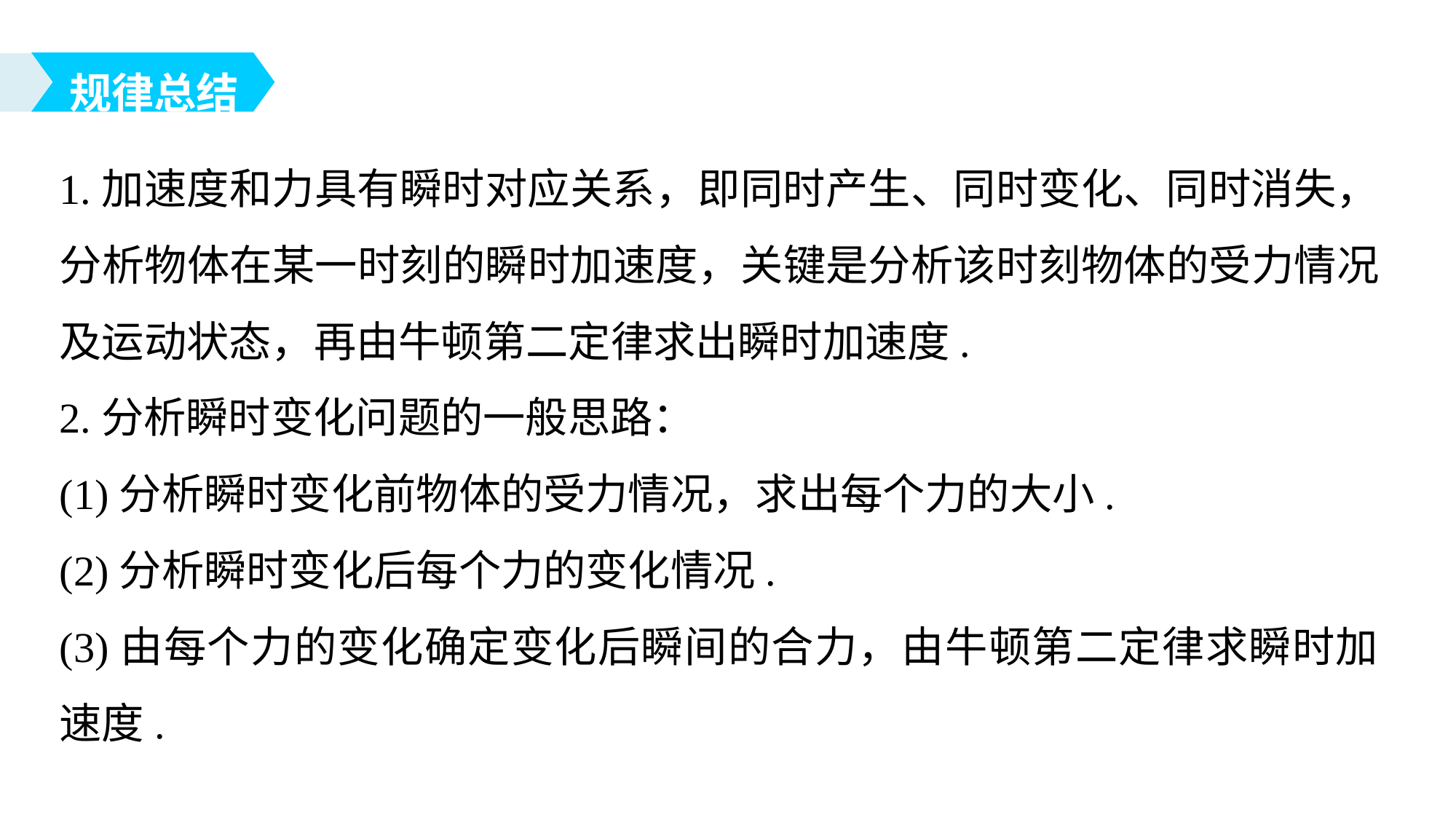

规律总结

1.加速度和力具有瞬时对应关系，即同时产生、同时变化、同时消失，分析物体在某一时刻的瞬时加速度，关键是分析该时刻物体的受力情况及运动状态，再由牛顿第二定律求出瞬时加速度.
2.分析瞬时变化问题的一般思路：
(1)分析瞬时变化前物体的受力情况，求出每个力的大小.
(2)分析瞬时变化后每个力的变化情况.
(3)由每个力的变化确定变化后瞬间的合力，由牛顿第二定律求瞬时加速度.